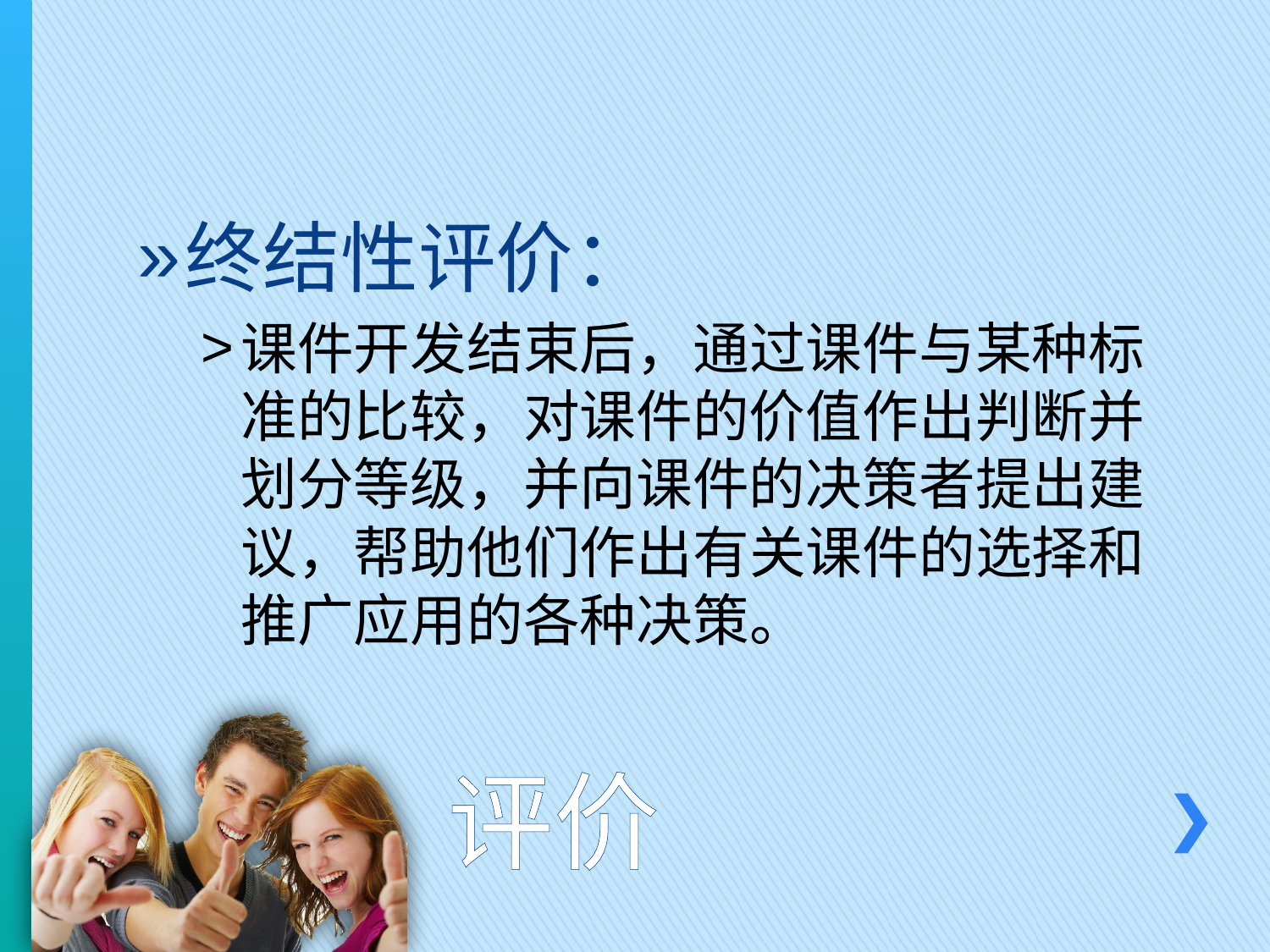

终结性评价：
课件开发结束后，通过课件与某种标准的比较，对课件的价值作出判断并划分等级，并向课件的决策者提出建议，帮助他们作出有关课件的选择和推广应用的各种决策。
# 评价